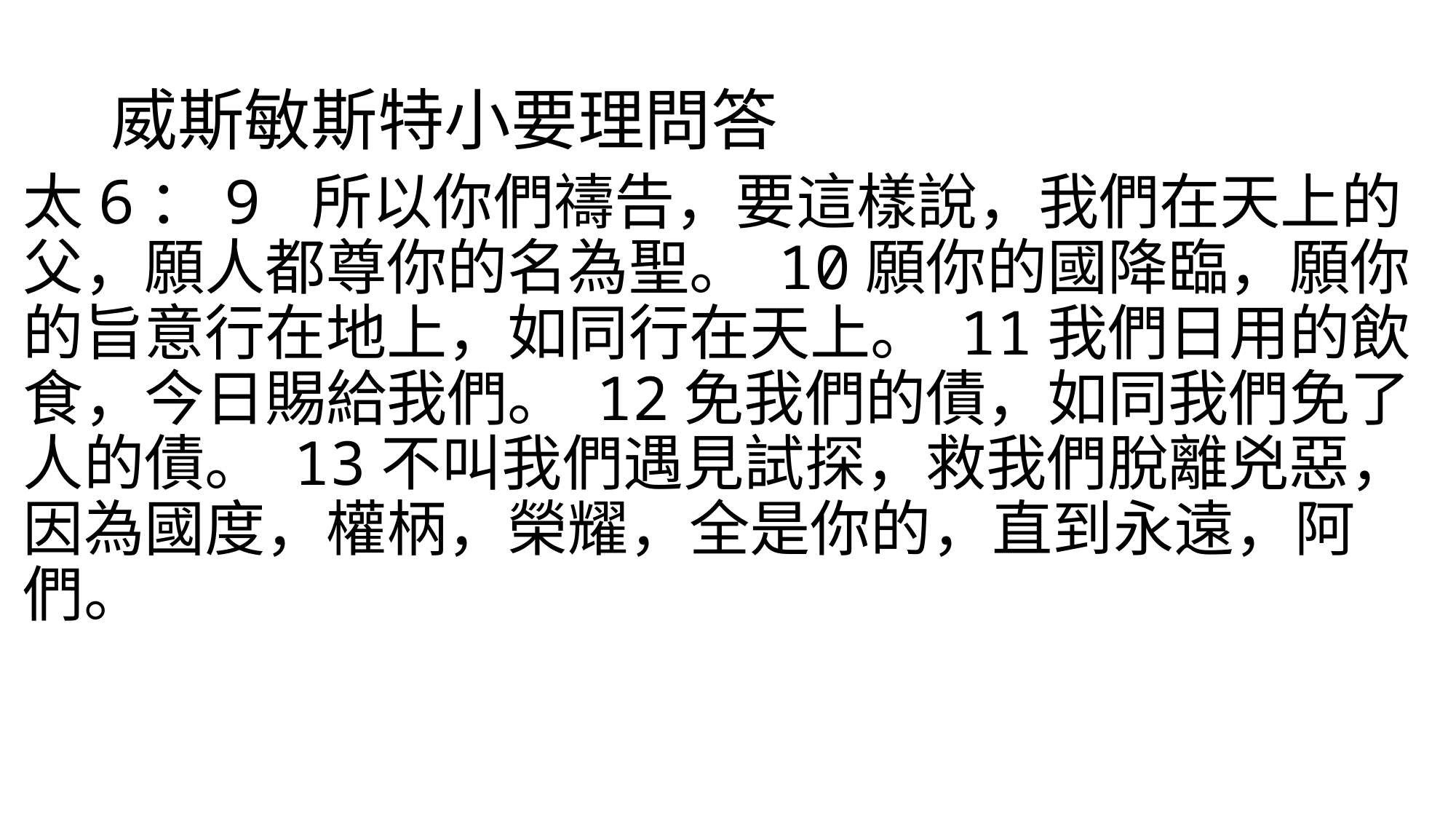

# 威斯敏斯特小要理問答
太6：9 所以你們禱告，要這樣說，我們在天上的父，願人都尊你的名為聖。 10願你的國降臨，願你的旨意行在地上，如同行在天上。 11我們日用的飲食，今日賜給我們。 12免我們的債，如同我們免了人的債。 13不叫我們遇見試探，救我們脫離兇惡，因為國度，權柄，榮耀，全是你的，直到永遠，阿們。